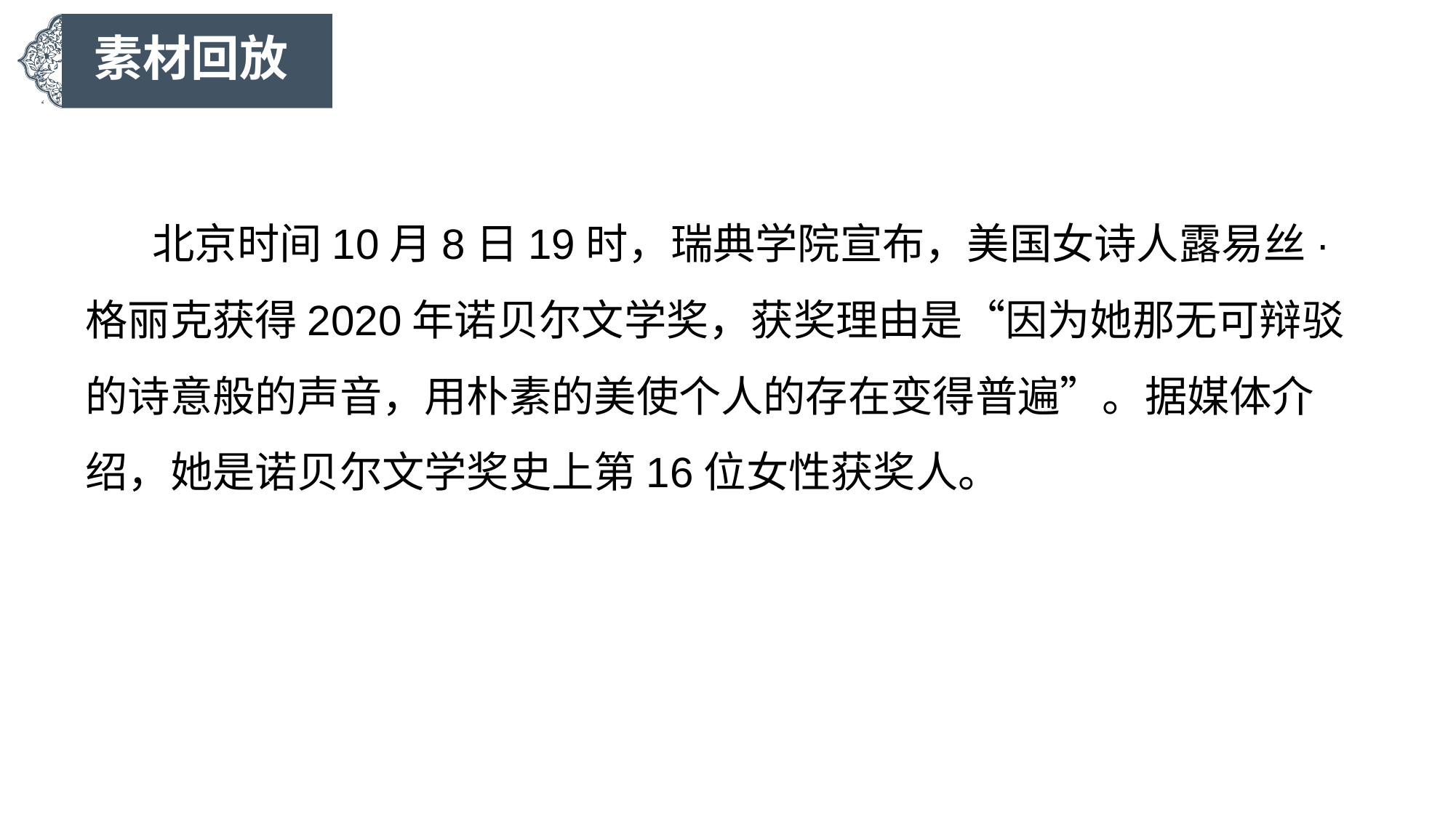

素材回放
      北京时间10月8日19时，瑞典学院宣布，美国女诗人露易丝·格丽克获得2020年诺贝尔文学奖，获奖理由是“因为她那无可辩驳的诗意般的声音，用朴素的美使个人的存在变得普遍”。据媒体介绍，她是诺贝尔文学奖史上第16位女性获奖人。